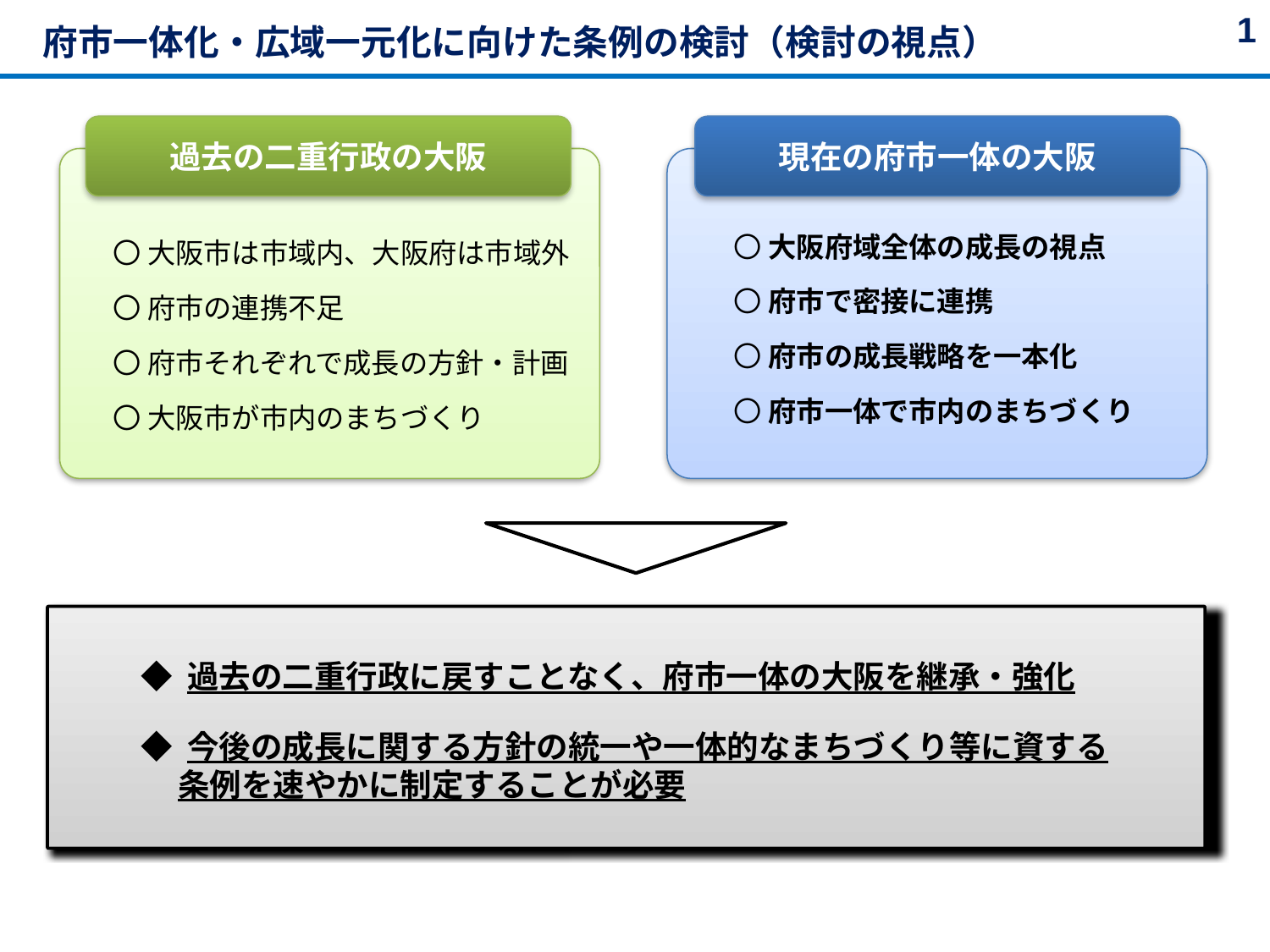

1
　府市一体化・広域一元化に向けた条例の検討（検討の視点）
過去の二重行政の大阪
現在の府市一体の大阪

〇 大阪府域全体の成長の視点
〇 府市で密接に連携
〇 府市の成長戦略を一本化
〇 府市一体で市内のまちづくり
〇 大阪市は市域内、大阪府は市域外
〇 府市の連携不足
〇 府市それぞれで成長の方針・計画
〇 大阪市が市内のまちづくり

◆ 過去の二重行政に戻すことなく、府市一体の大阪を継承・強化
◆ 今後の成長に関する方針の統一や一体的なまちづくり等に資する条例を速やかに制定することが必要